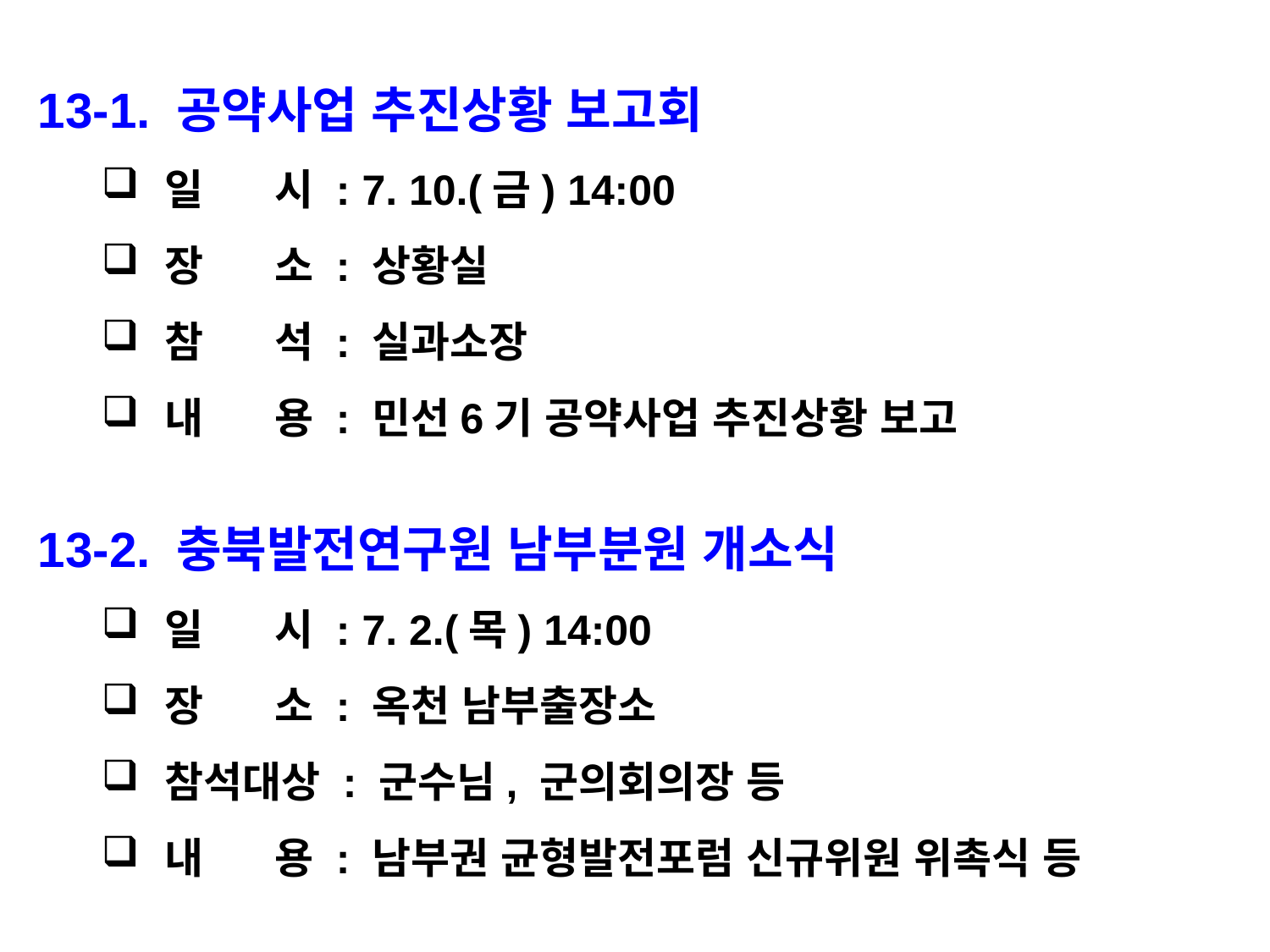

13-1. 공약사업 추진상황 보고회
일      시 : 7. 10.(금) 14:00
장      소 : 상황실
참      석 : 실과소장
내      용 : 민선6기 공약사업 추진상황 보고

13-2. 충북발전연구원 남부분원 개소식
일      시 : 7. 2.(목) 14:00
장      소 : 옥천 남부출장소
참석대상 : 군수님, 군의회의장 등
내      용 : 남부권 균형발전포럼 신규위원 위촉식 등